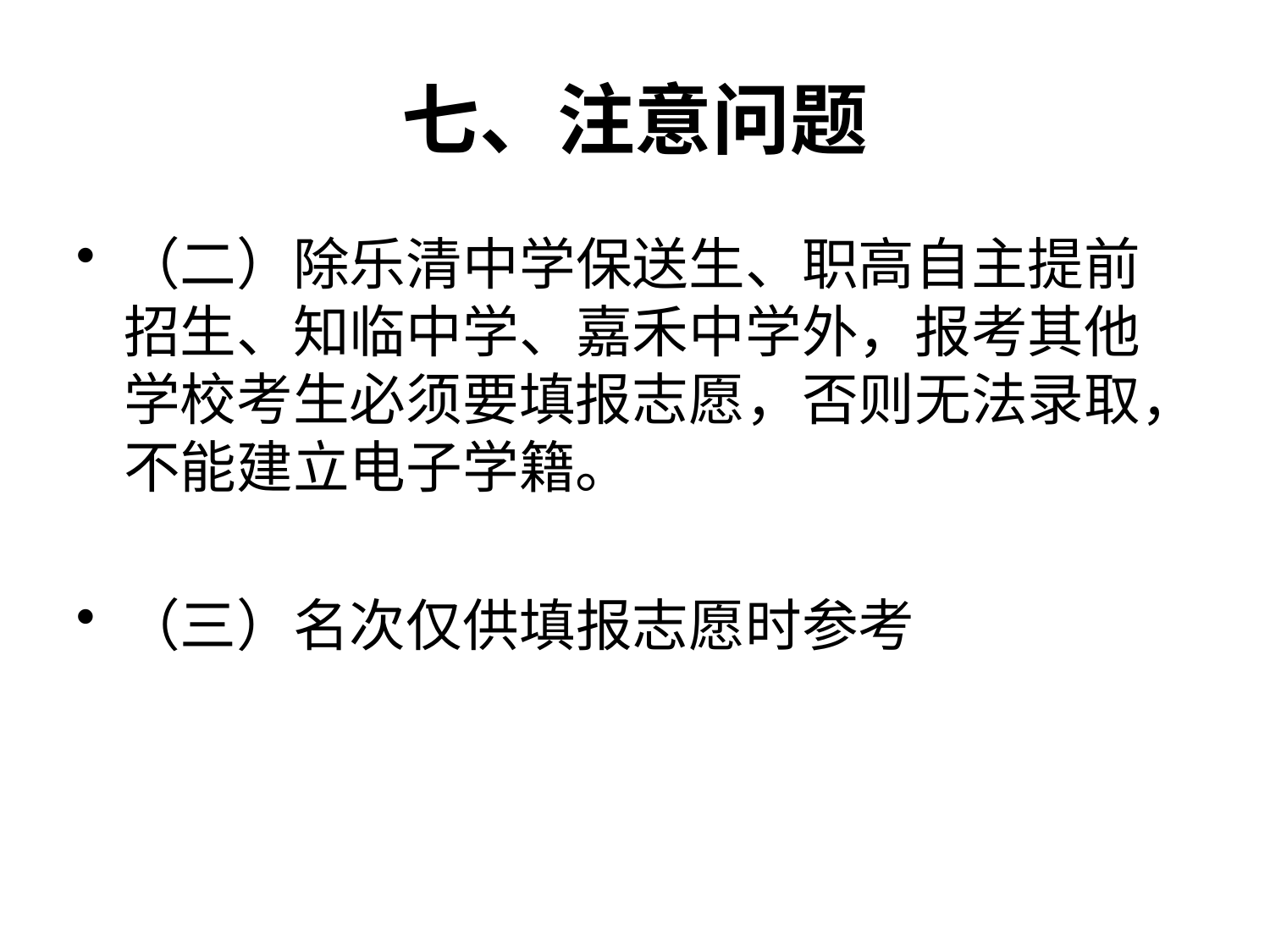

# 七、注意问题
（二）除乐清中学保送生、职高自主提前招生、知临中学、嘉禾中学外，报考其他学校考生必须要填报志愿，否则无法录取，不能建立电子学籍。

（三）名次仅供填报志愿时参考